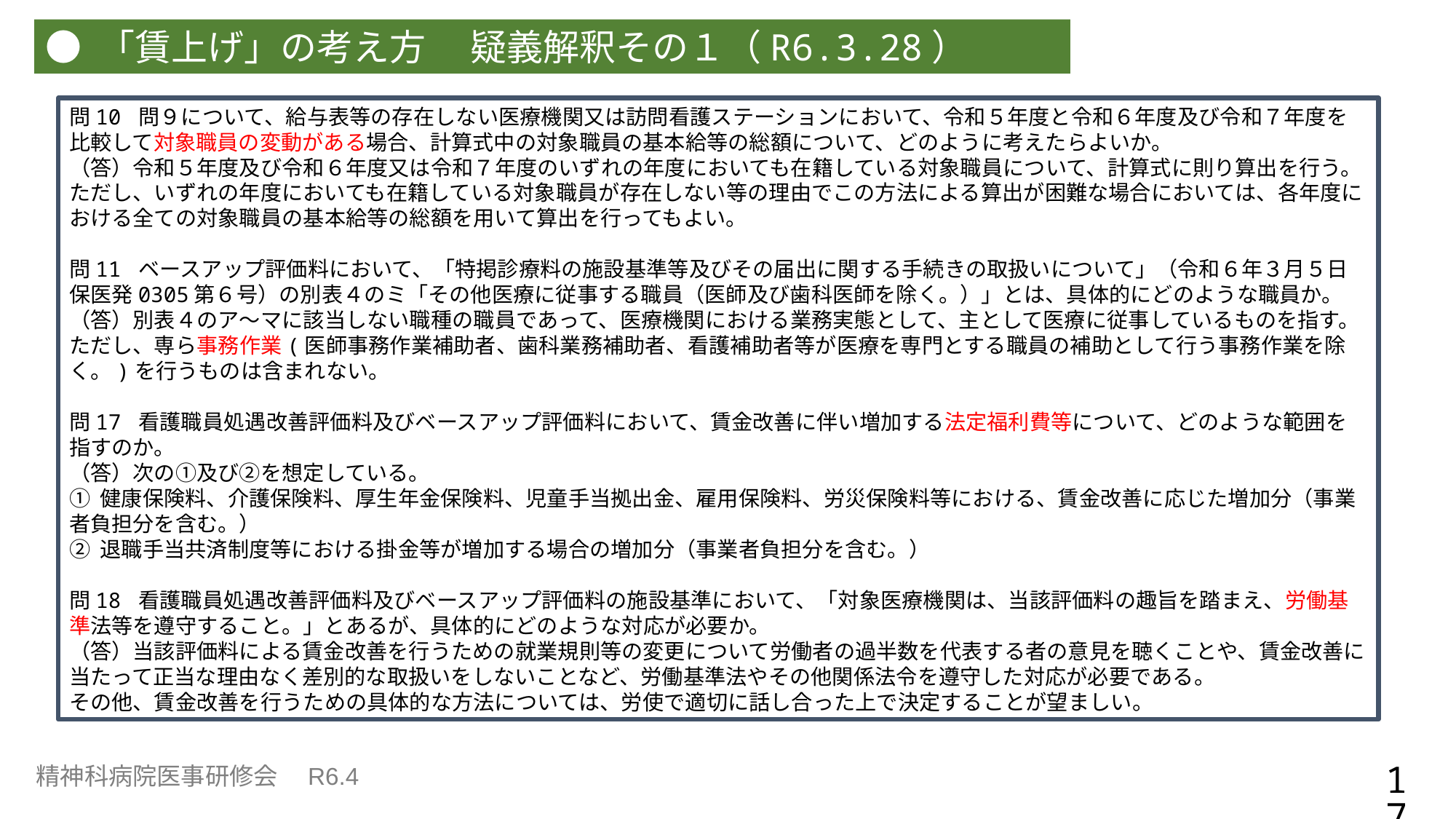

● 「賃上げ」の考え方　 疑義解釈その１（R6.3.28）
問10 問９について、給与表等の存在しない医療機関又は訪問看護ステーションにおいて、令和５年度と令和６年度及び令和７年度を比較して対象職員の変動がある場合、計算式中の対象職員の基本給等の総額について、どのように考えたらよいか。
（答）令和５年度及び令和６年度又は令和７年度のいずれの年度においても在籍している対象職員について、計算式に則り算出を行う。
ただし、いずれの年度においても在籍している対象職員が存在しない等の理由でこの方法による算出が困難な場合においては、各年度における全ての対象職員の基本給等の総額を用いて算出を行ってもよい。

問11 ベースアップ評価料において、「特掲診療料の施設基準等及びその届出に関する手続きの取扱いについて」（令和６年３月５日保医発0305第６号）の別表４のミ「その他医療に従事する職員（医師及び歯科医師を除く。）」とは、具体的にどのような職員か。
（答）別表４のア～マに該当しない職種の職員であって、医療機関における業務実態として、主として医療に従事しているものを指す。ただし、専ら事務作業(医師事務作業補助者、歯科業務補助者、看護補助者等が医療を専門とする職員の補助として行う事務作業を除く。)を行うものは含まれない。

問17 看護職員処遇改善評価料及びベースアップ評価料において、賃金改善に伴い増加する法定福利費等について、どのような範囲を指すのか。
（答）次の①及び②を想定している。
① 健康保険料、介護保険料、厚生年金保険料、児童手当拠出金、雇用保険料、労災保険料等における、賃金改善に応じた増加分（事業者負担分を含む。）
② 退職手当共済制度等における掛金等が増加する場合の増加分（事業者負担分を含む。）

問18 看護職員処遇改善評価料及びベースアップ評価料の施設基準において、「対象医療機関は、当該評価料の趣旨を踏まえ、労働基準法等を遵守すること。」とあるが、具体的にどのような対応が必要か。
（答）当該評価料による賃金改善を行うための就業規則等の変更について労働者の過半数を代表する者の意見を聴くことや、賃金改善に当たって正当な理由なく差別的な取扱いをしないことなど、労働基準法やその他関係法令を遵守した対応が必要である。
その他、賃金改善を行うための具体的な方法については、労使で適切に話し合った上で決定することが望ましい。
17